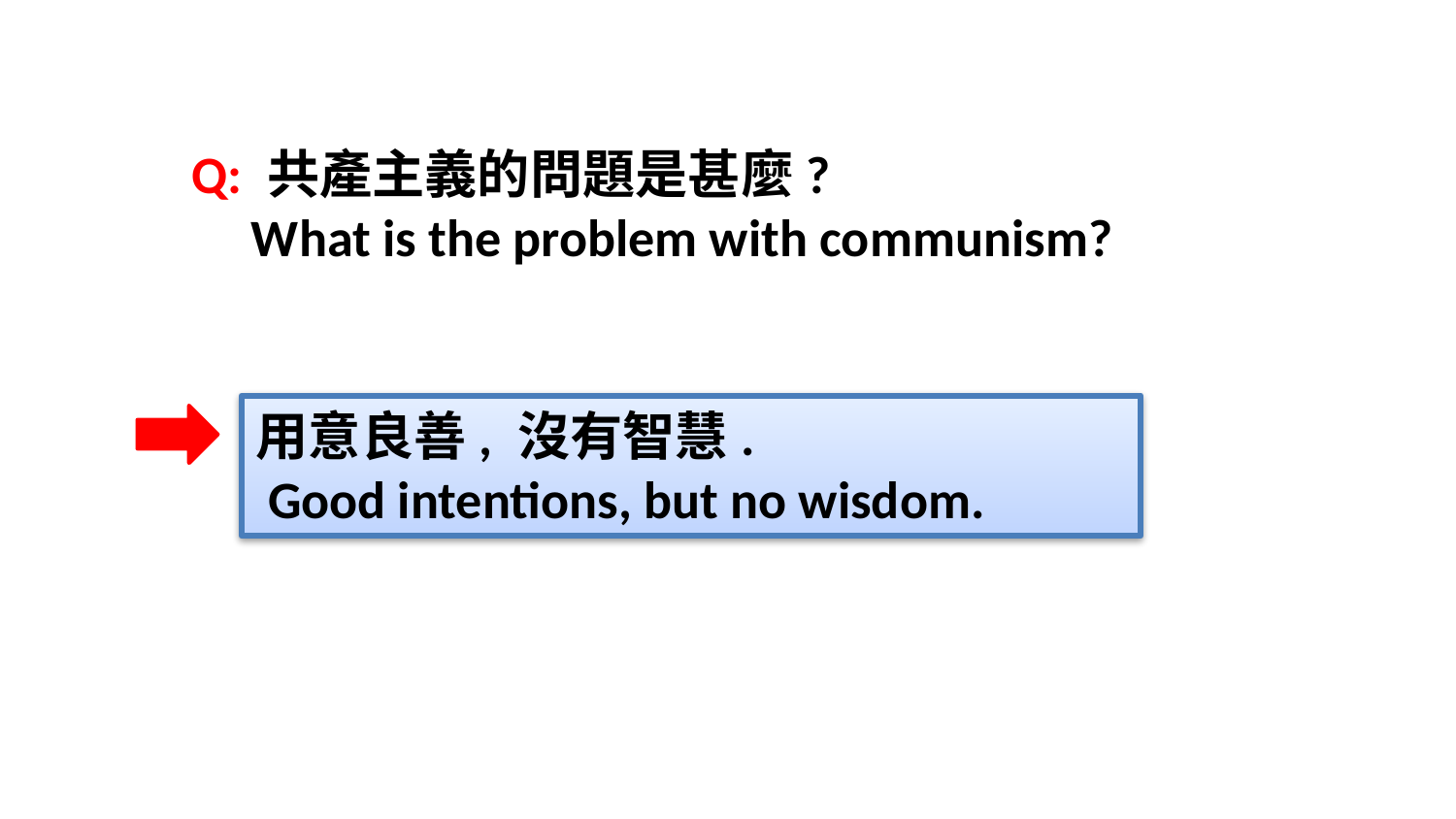

Q: 共產主義的問題是甚麼?
     What is the problem with communism?
用意良善, 沒有智慧.
 Good intentions, but no wisdom.